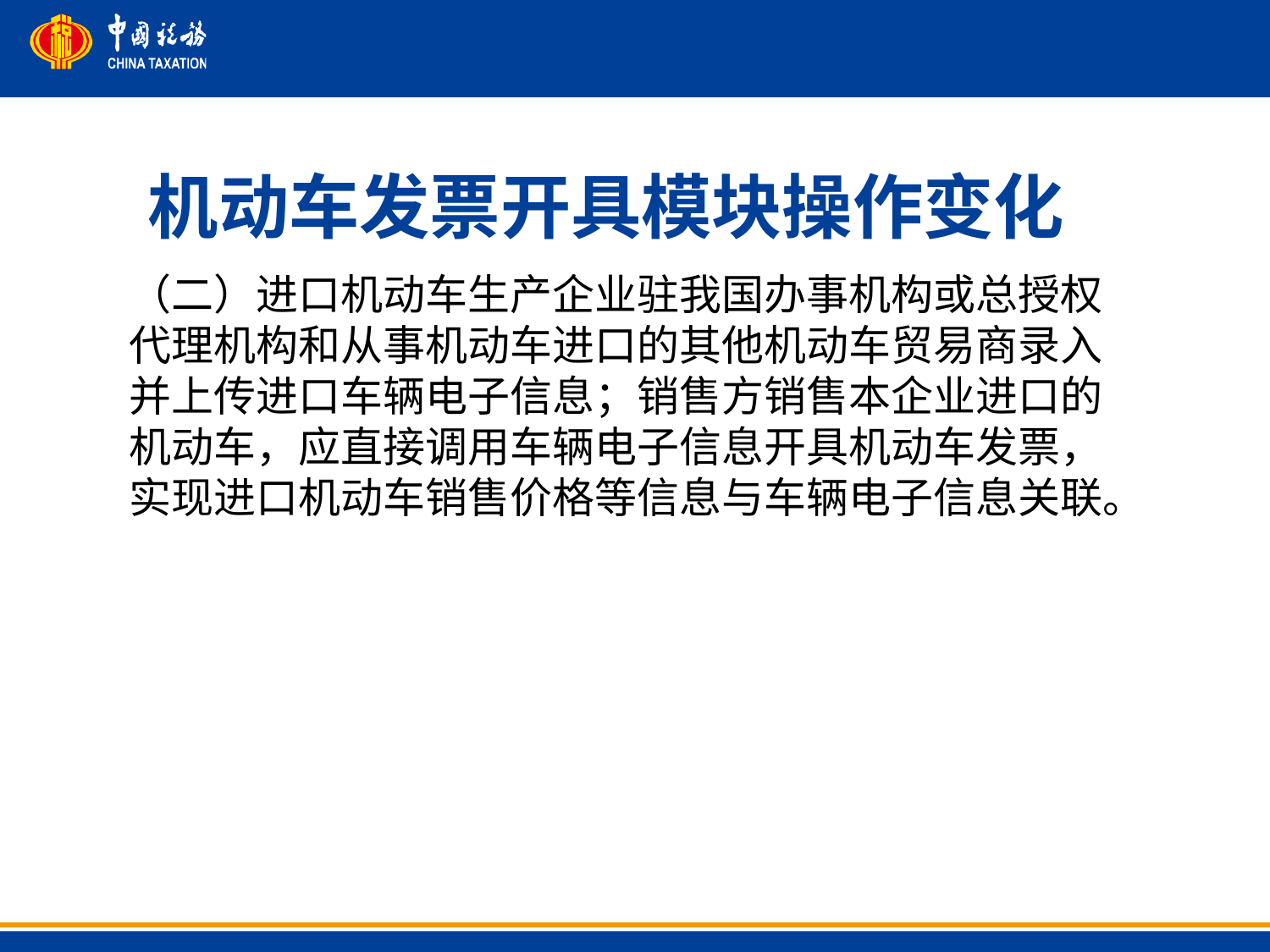

# 机动车发票开具模块操作变化
（二）进口机动车生产企业驻我国办事机构或总授权代理机构和从事机动车进口的其他机动车贸易商录入并上传进口车辆电子信息；销售方销售本企业进口的机动车，应直接调用车辆电子信息开具机动车发票，实现进口机动车销售价格等信息与车辆电子信息关联。